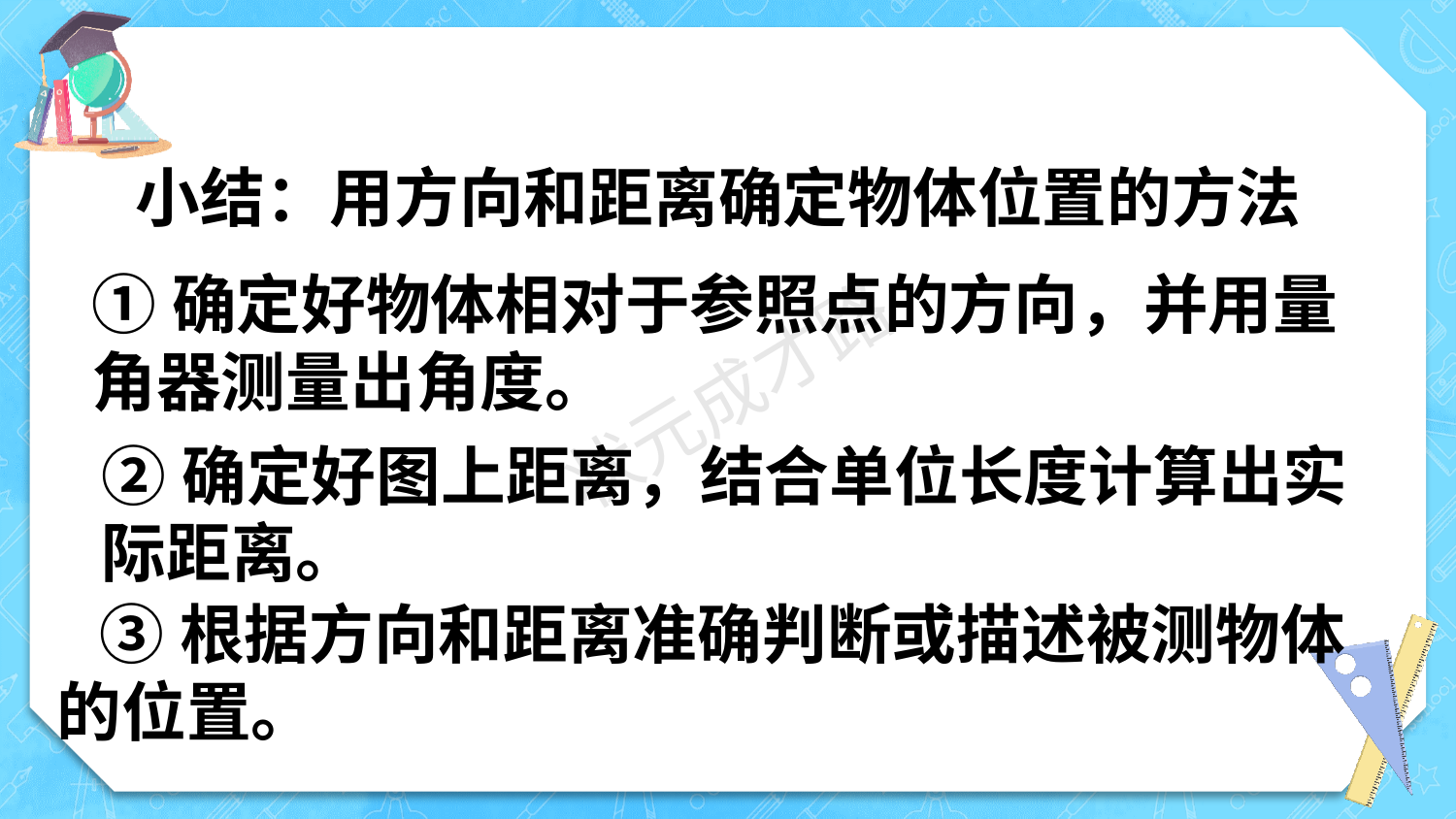

小结：用方向和距离确定物体位置的方法
①确定好物体相对于参照点的方向，并用量角器测量出角度。

②确定好图上距离，结合单位长度计算出实际距离。
③根据方向和距离准确判断或描述被测物体的位置。